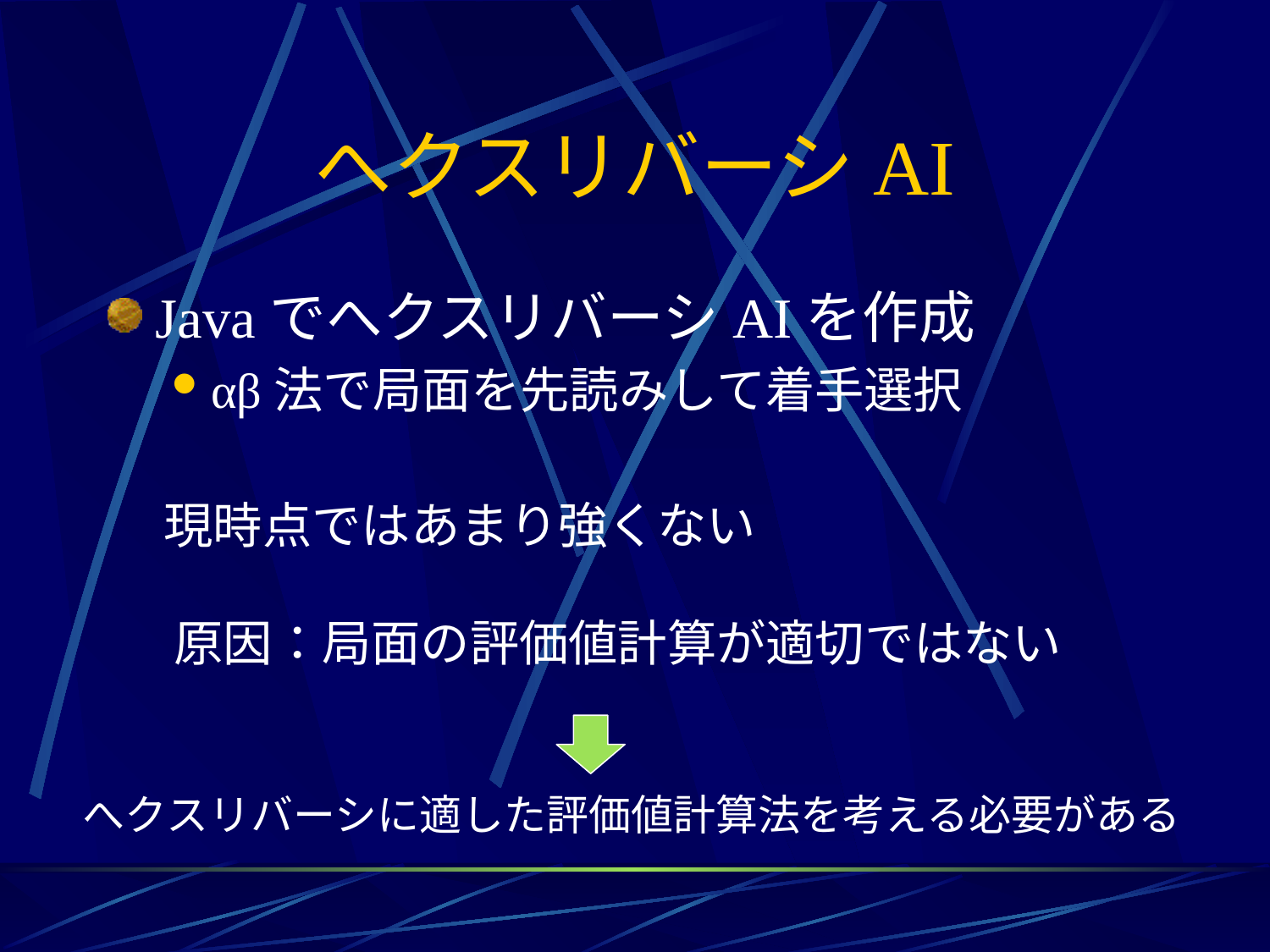

# へクスリバーシAI
JavaでへクスリバーシAIを作成
αβ法で局面を先読みして着手選択
現時点ではあまり強くない
原因：局面の評価値計算が適切ではない

へクスリバーシに適した評価値計算法を考える必要がある